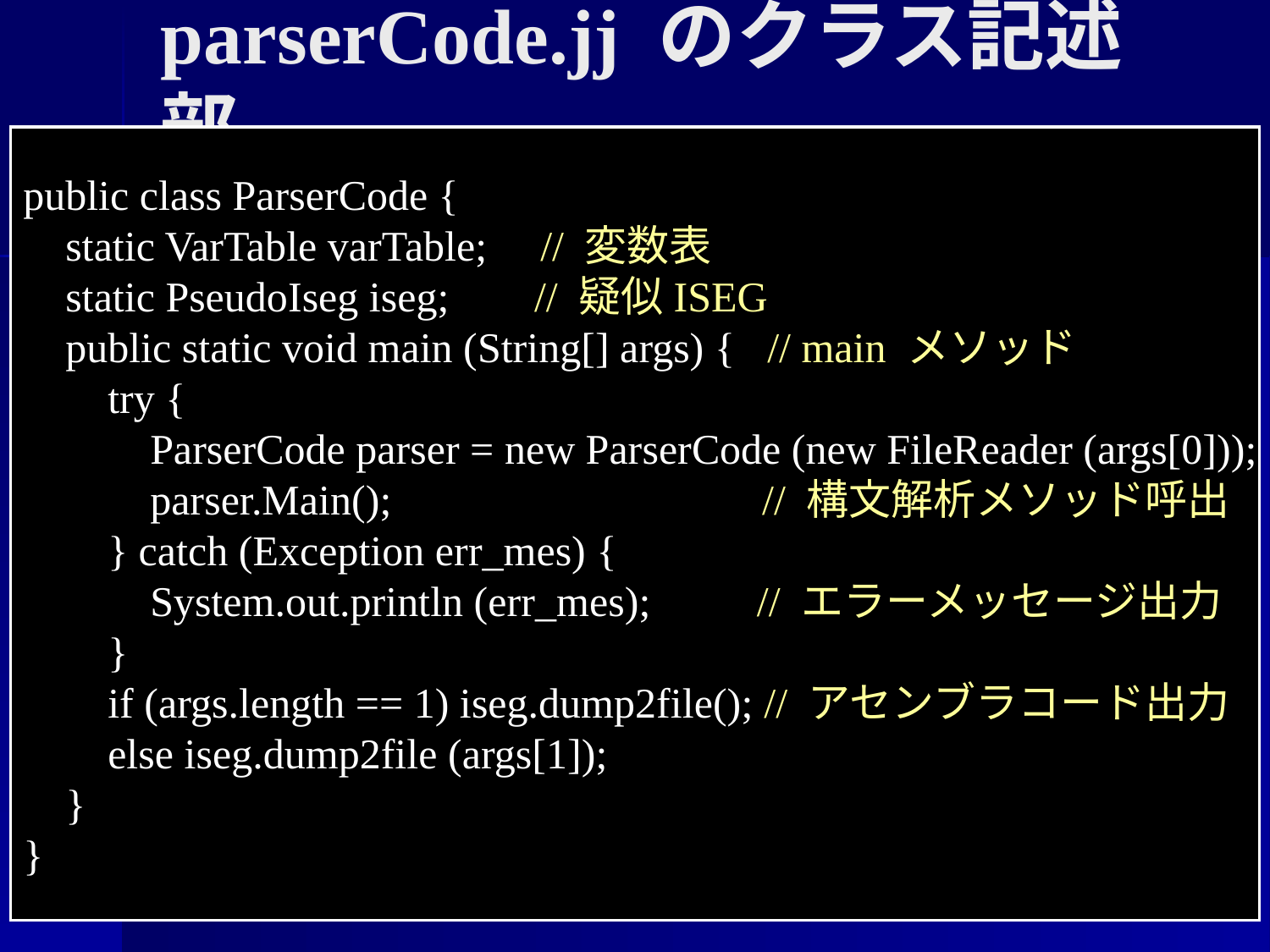

parserCode.jj のクラス記述部
public class ParserCode {
    static VarTable varTable;     // 変数表
    static PseudoIseg iseg;        // 疑似ISEG
    public static void main (String[] args) {   // main メソッド
        try {
            ParserCode parser = new ParserCode (new FileReader (args[0]));
            parser.Main();                                   // 構文解析メソッド呼出
        } catch (Exception err_mes) {
            System.out.println (err_mes);          // エラーメッセージ出力
        }
        if (args.length == 1) iseg.dump2file(); // アセンブラコード出力
        else iseg.dump2file (args[1]);
    }
}